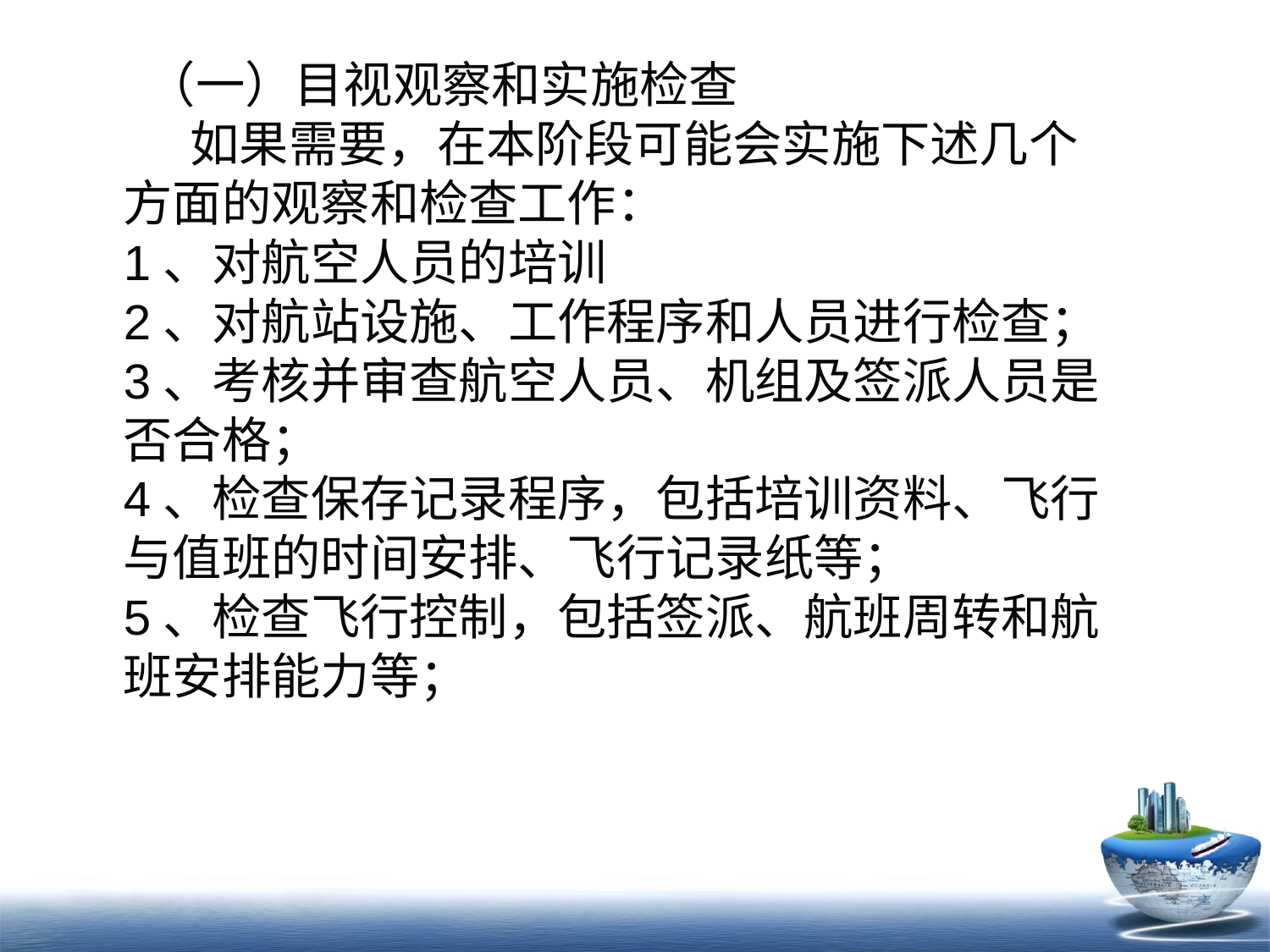

（一）目视观察和实施检查
     如果需要，在本阶段可能会实施下述几个方面的观察和检查工作：
1、对航空人员的培训
2、对航站设施、工作程序和人员进行检查；
3、考核并审查航空人员、机组及签派人员是否合格；
4、检查保存记录程序，包括培训资料、飞行与值班的时间安排、飞行记录纸等；
5、检查飞行控制，包括签派、航班周转和航班安排能力等；